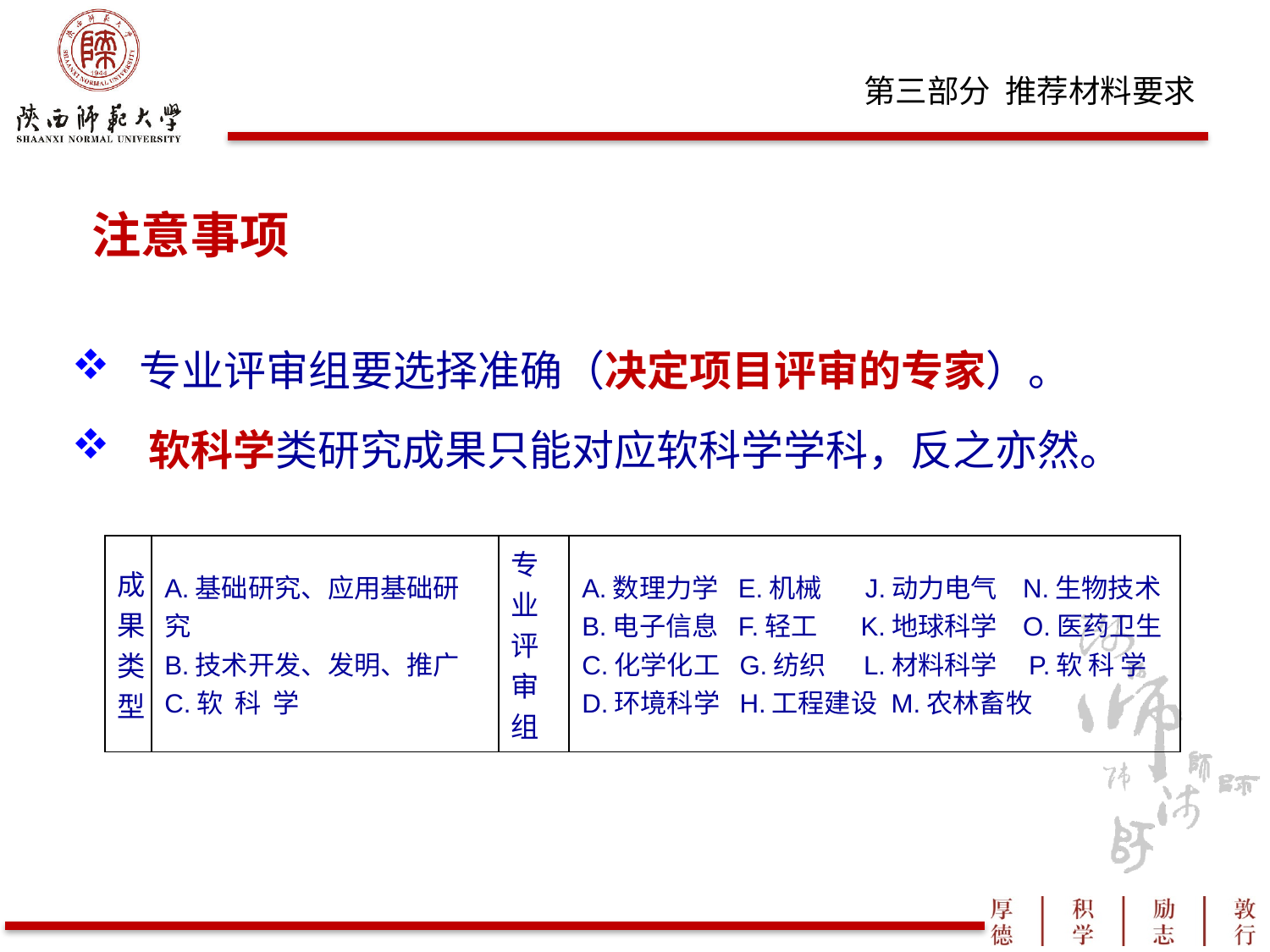

注意事项
 专业评审组要选择准确（决定项目评审的专家）。
  软科学类研究成果只能对应软科学学科，反之亦然。

| 成果类型 | A.基础研究、应用基础研究 B.技术开发、发明、推广 C.软 科 学 | 专业评审组 | A.数理力学 E.机械 J.动力电气 N.生物技术 B.电子信息 F.轻工 K.地球科学 O.医药卫生 C.化学化工 G.纺织 L.材料科学 P.软 科 学 D.环境科学 H.工程建设 M.农林畜牧 |
| --- | --- | --- | --- |